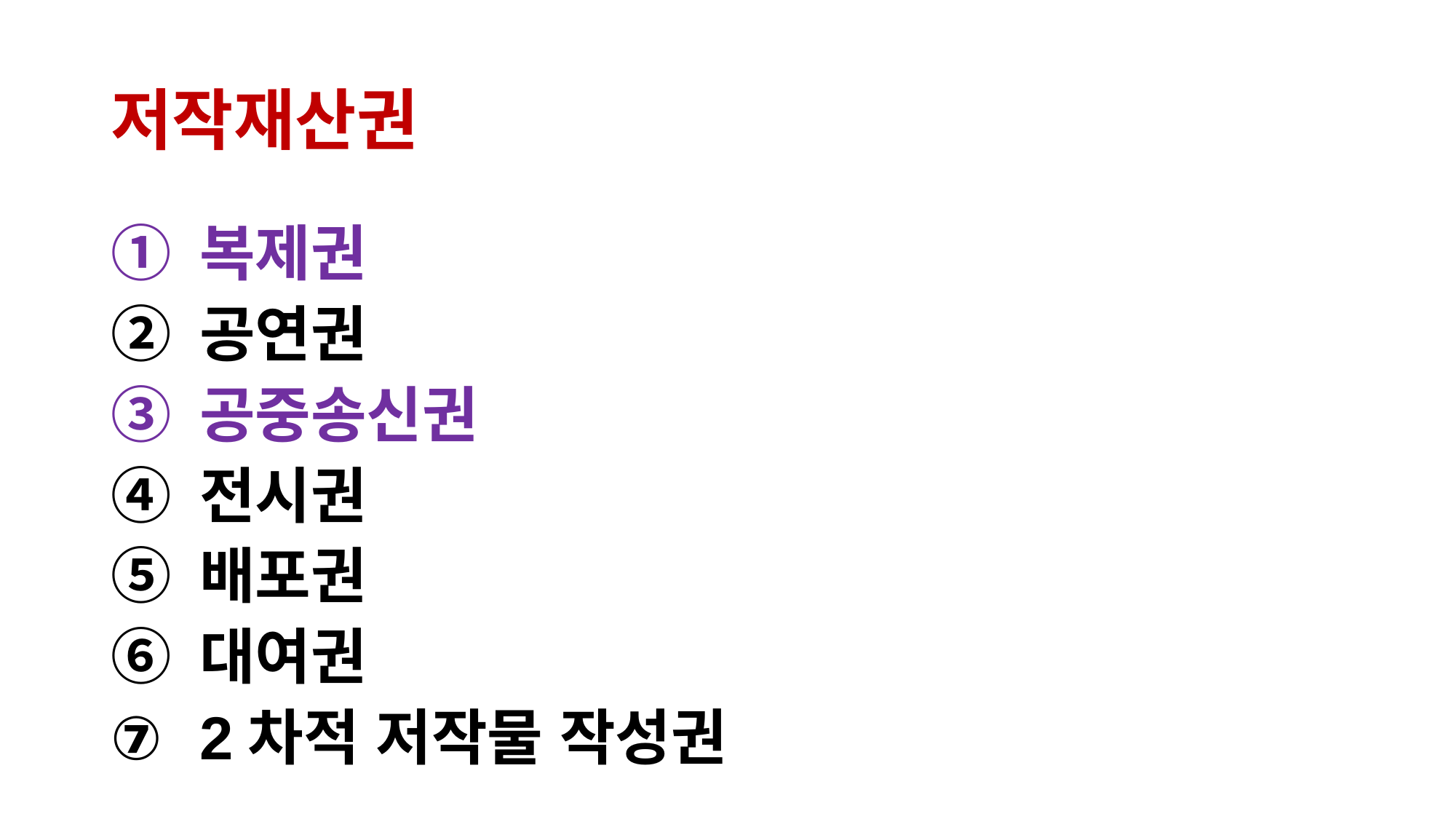

# 저작재산권
복제권
공연권
공중송신권
전시권
배포권
대여권
2차적 저작물 작성권